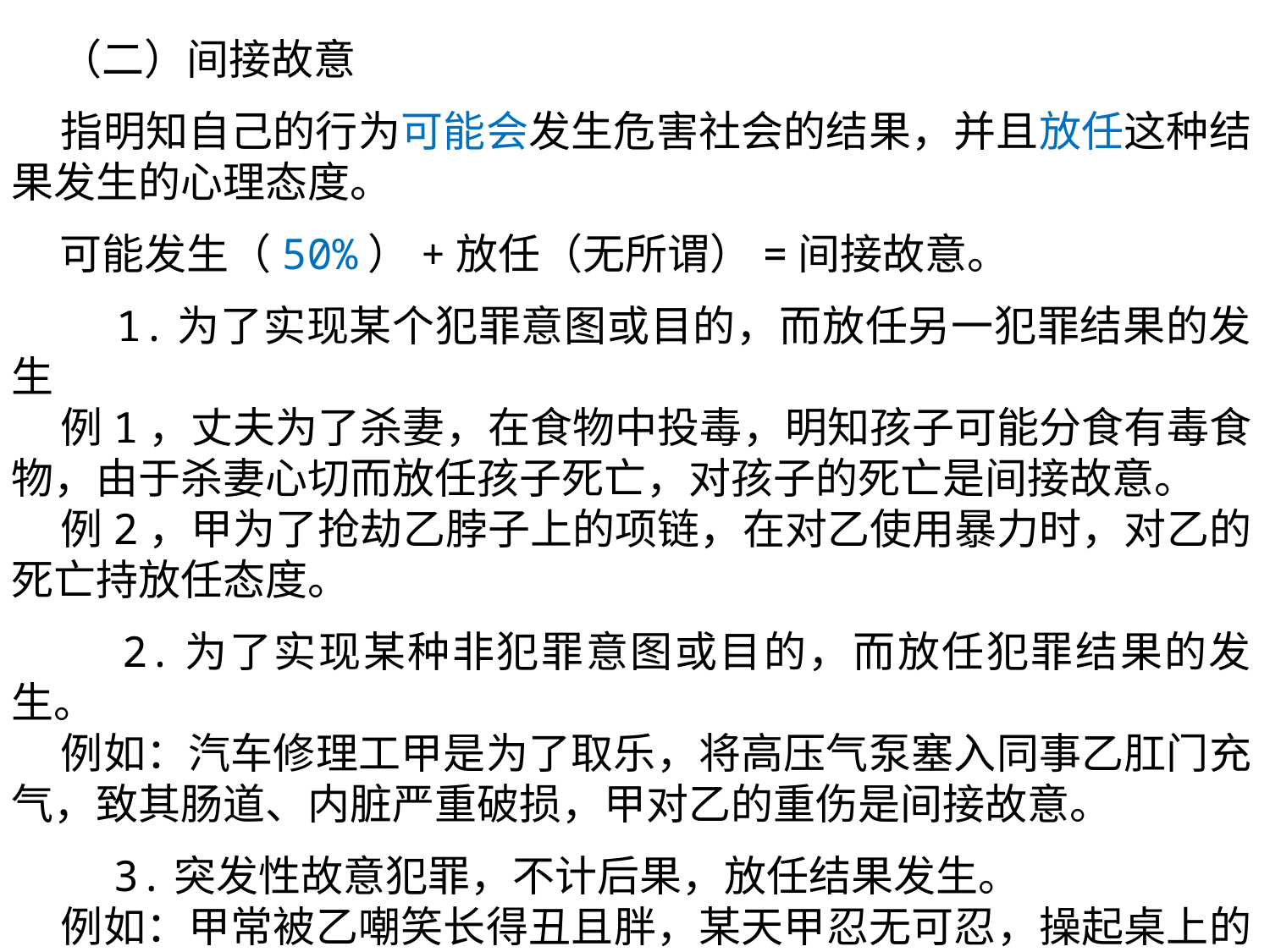

（二）间接故意

    指明知自己的行为可能会发生危害社会的结果，并且放任这种结果发生的心理态度。

    可能发生（50%）+放任（无所谓）=间接故意。

    1.为了实现某个犯罪意图或目的，而放任另一犯罪结果的发生
    例1，丈夫为了杀妻，在食物中投毒，明知孩子可能分食有毒食物，由于杀妻心切而放任孩子死亡，对孩子的死亡是间接故意。
    例2，甲为了抢劫乙脖子上的项链，在对乙使用暴力时，对乙的死亡持放任态度。

    2.为了实现某种非犯罪意图或目的，而放任犯罪结果的发生。
    例如：汽车修理工甲是为了取乐，将高压气泵塞入同事乙肛门充气，致其肠道、内脏严重破损，甲对乙的重伤是间接故意。

    3.突发性故意犯罪，不计后果，放任结果发生。
    例如：甲常被乙嘲笑长得丑且胖，某天甲忍无可忍，操起桌上的水果刀，捅乙数刀，乙死亡，甲对乙的死亡是间接故意。